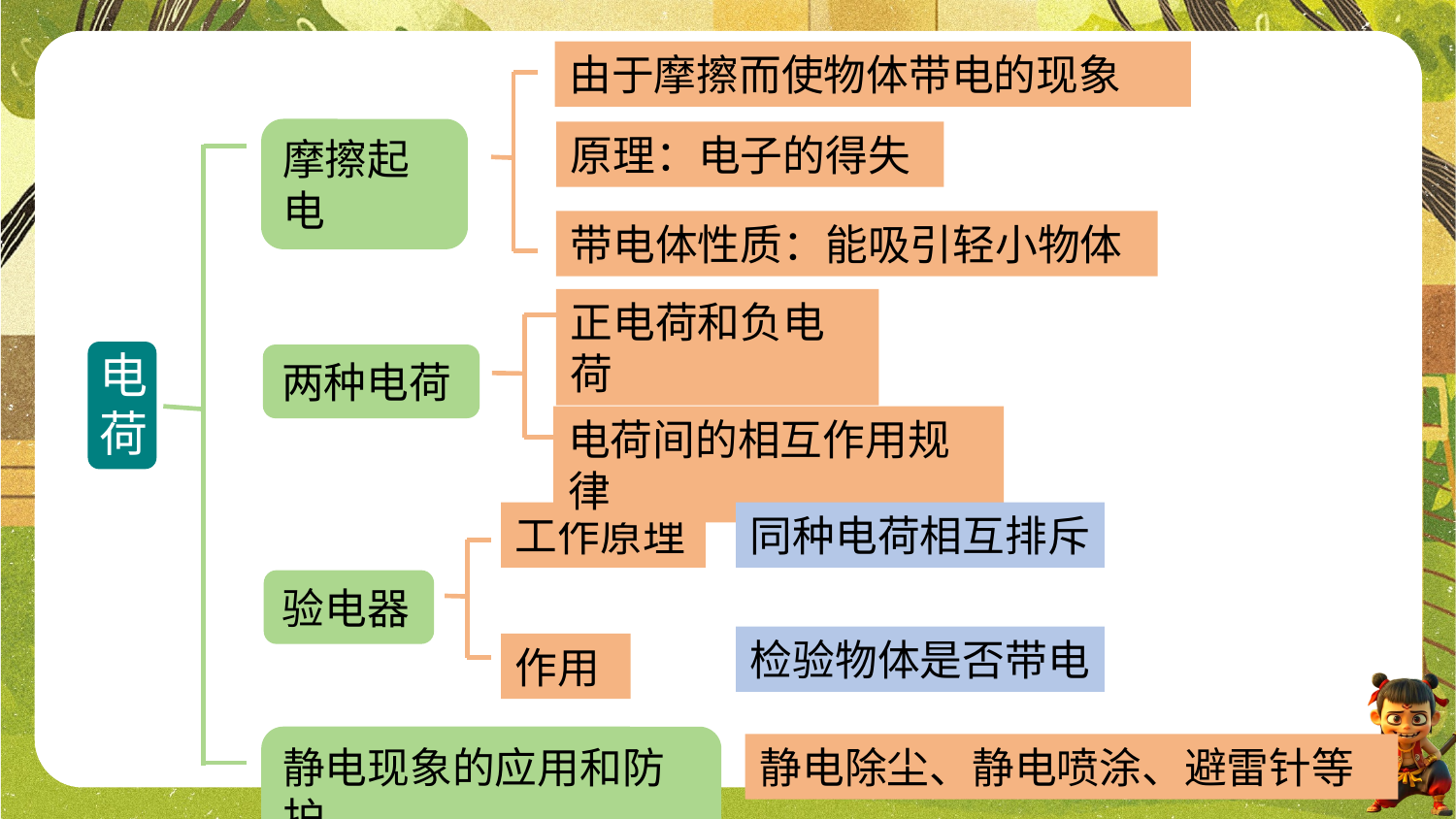

由于摩擦而使物体带电的现象
摩擦起电
原理：电子的得失
带电体性质：能吸引轻小物体
正电荷和负电荷
电荷
两种电荷
电荷间的相互作用规律
工作原理
同种电荷相互排斥
验电器
检验物体是否带电
作用
静电现象的应用和防护
静电除尘、静电喷涂、避雷针等